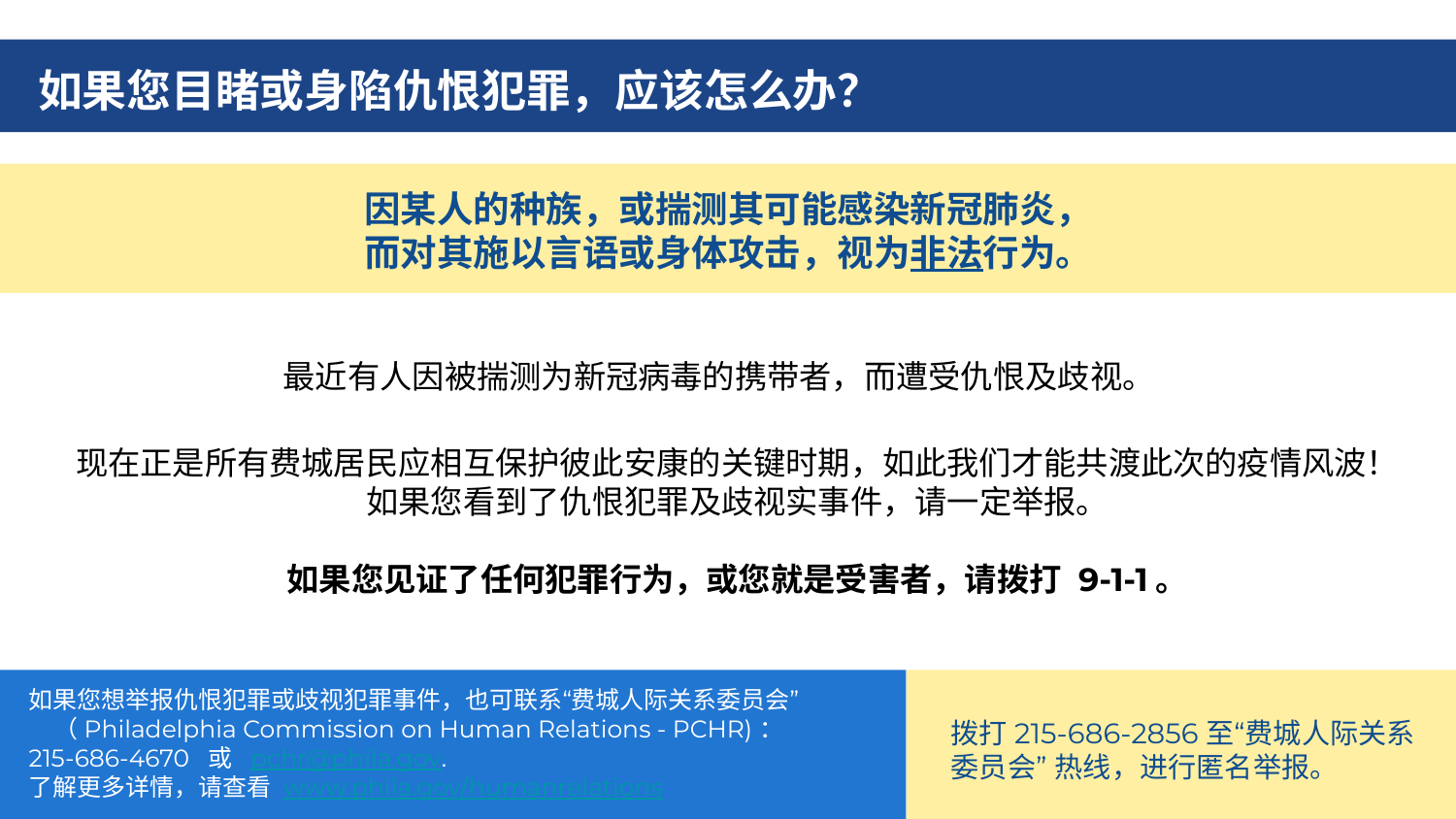

如果您目睹或身陷仇恨犯罪，应该怎么办？

因某人的种族，或揣测其可能感染新冠肺炎，
而对其施以言语或身体攻击，视为非法行为。
最近有人因被揣测为新冠病毒的携带者，而遭受仇恨及歧视。
现在正是所有费城居民应相互保护彼此安康的关键时期，如此我们才能共渡此次的疫情风波！
如果您看到了仇恨犯罪及歧视实事件，请一定举报。

如果您见证了任何犯罪行为，或您就是受害者，请拨打 9-1-1。

如果您想举报仇恨犯罪或歧视犯罪事件，也可联系“费城人际关系委员会”       （Philadelphia Commission on Human Relations - PCHR)：
215-686-4670  或  pchr@phila.gov.
了解更多详情，请查看 www.phila.gov/humanrelations

拨打215-686-2856至“费城人际关系委员会” 热线，进行匿名举报。